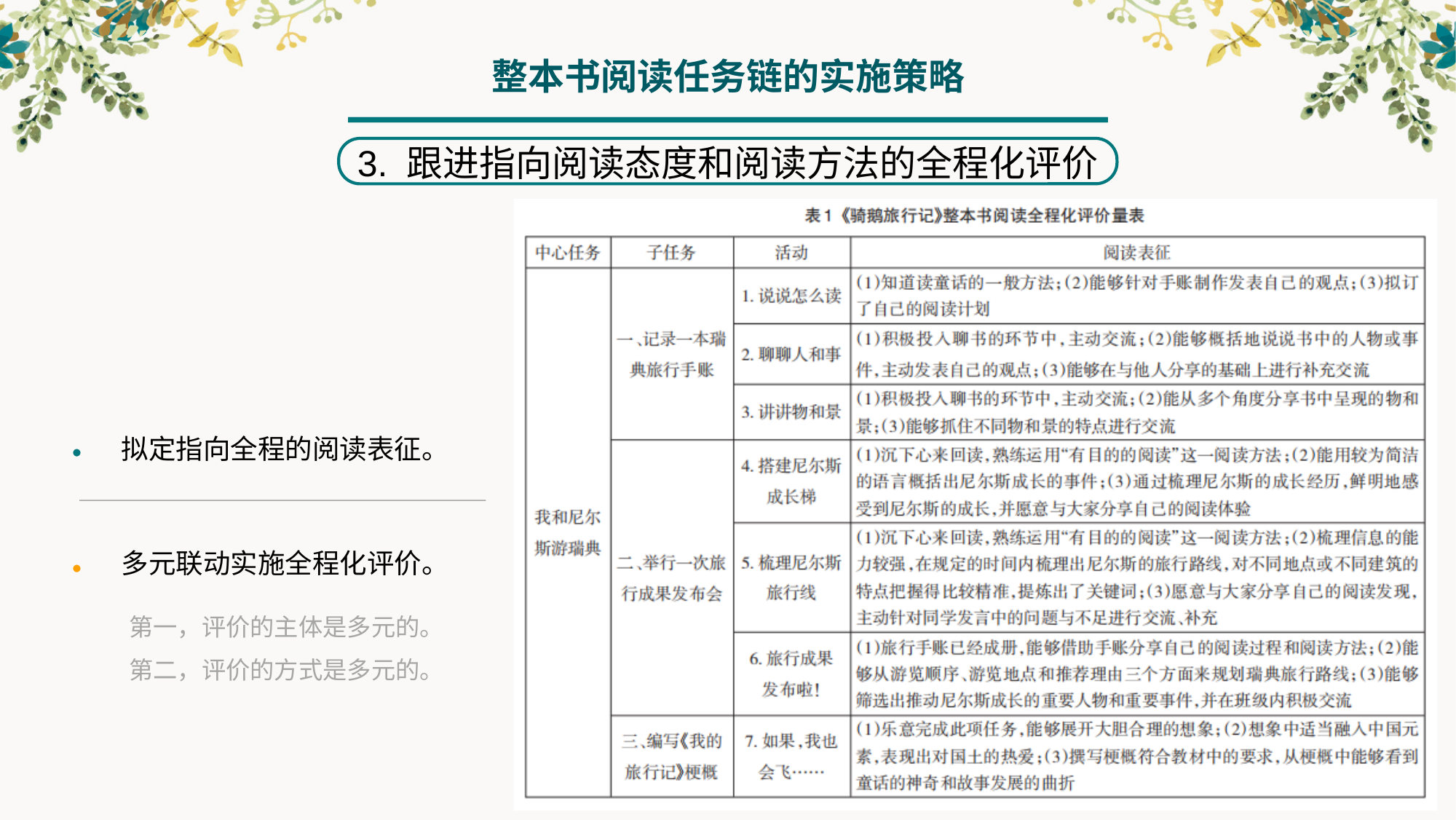

整本书阅读任务链的实施策略

3. 跟进指向阅读态度和阅读方法的全程化评价

.
拟定指向全程的阅读表征。
.
多元联动实施全程化评价。
第一，评价的主体是多元的。
第二，评价的方式是多元的。